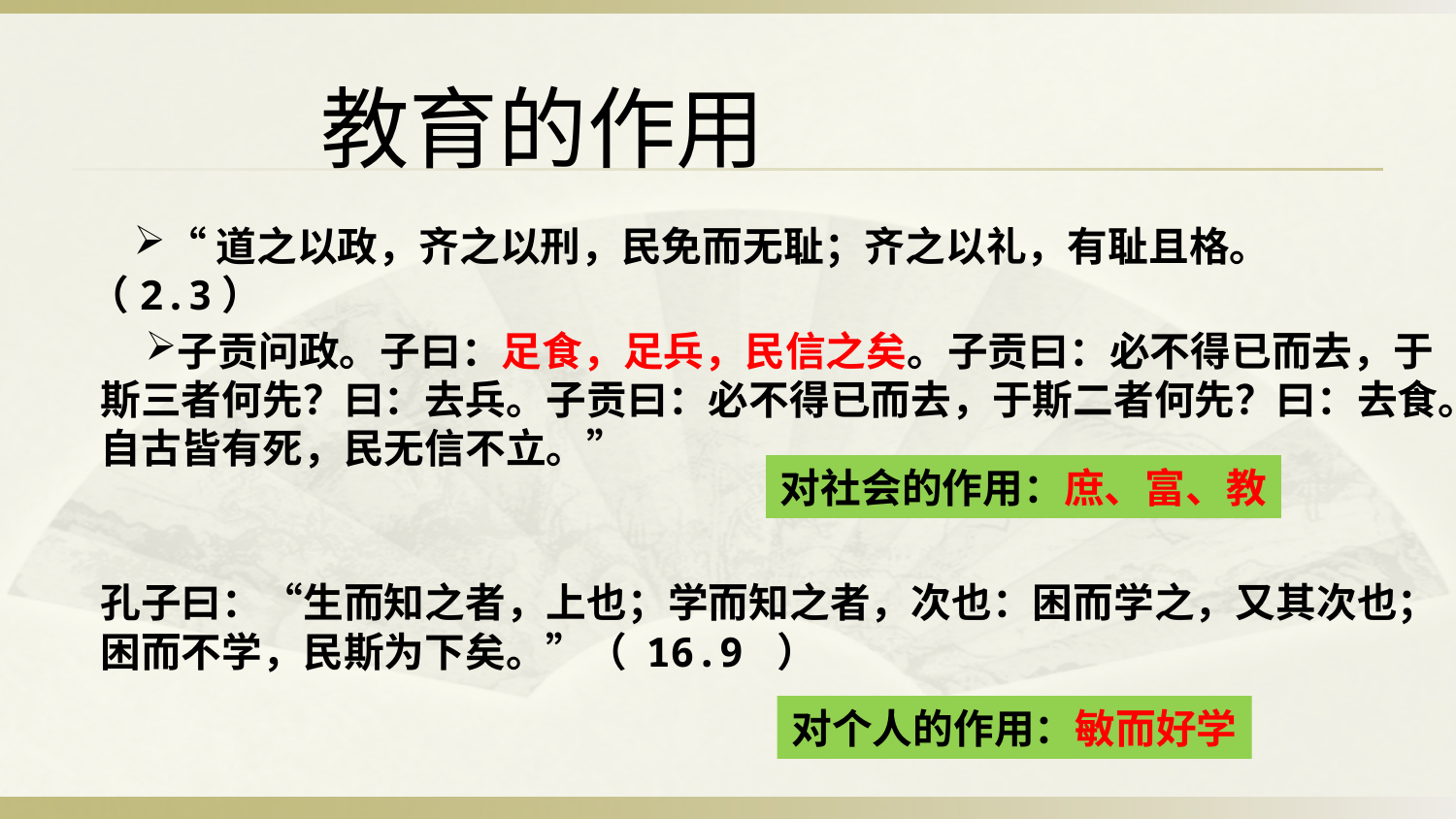

教育的作用

“道之以政，齐之以刑，民免而无耻；齐之以礼，有耻且格。（2.3）
子贡问政。子曰：足食，足兵，民信之矣。子贡曰：必不得已而去，于斯三者何先？曰：去兵。子贡曰：必不得已而去，于斯二者何先？曰：去食。自古皆有死，民无信不立。”

对社会的作用：庶、富、教
孔子曰：“生而知之者，上也；学而知之者，次也：困而学之，又其次也；困而不学，民斯为下矣。”（ 16.9 ）
对个人的作用：敏而好学